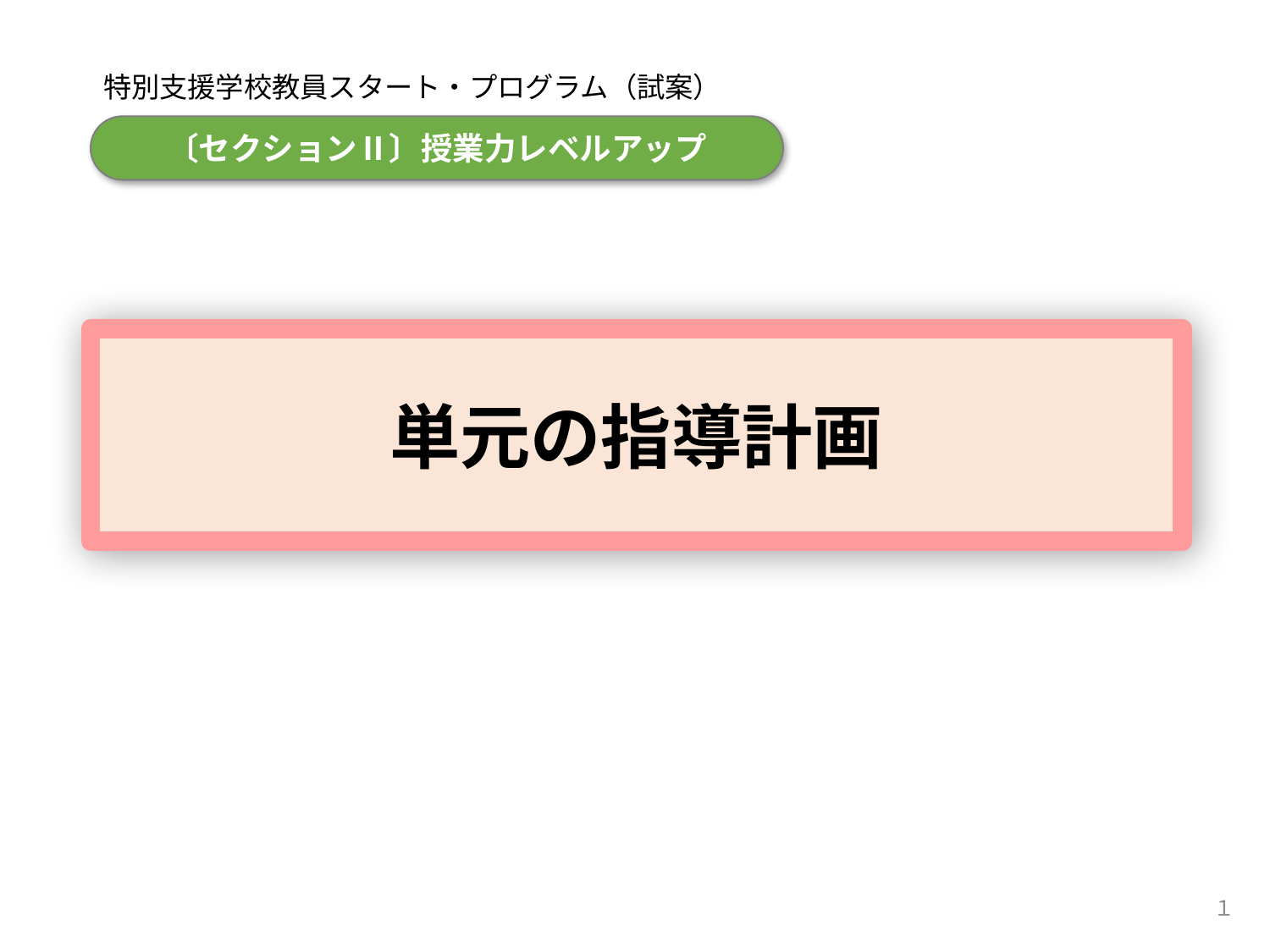

特別支援学校教員スタート・プログラム（試案）
〔セクションⅡ〕授業力レベルアップ
# 単元の指導計画
１